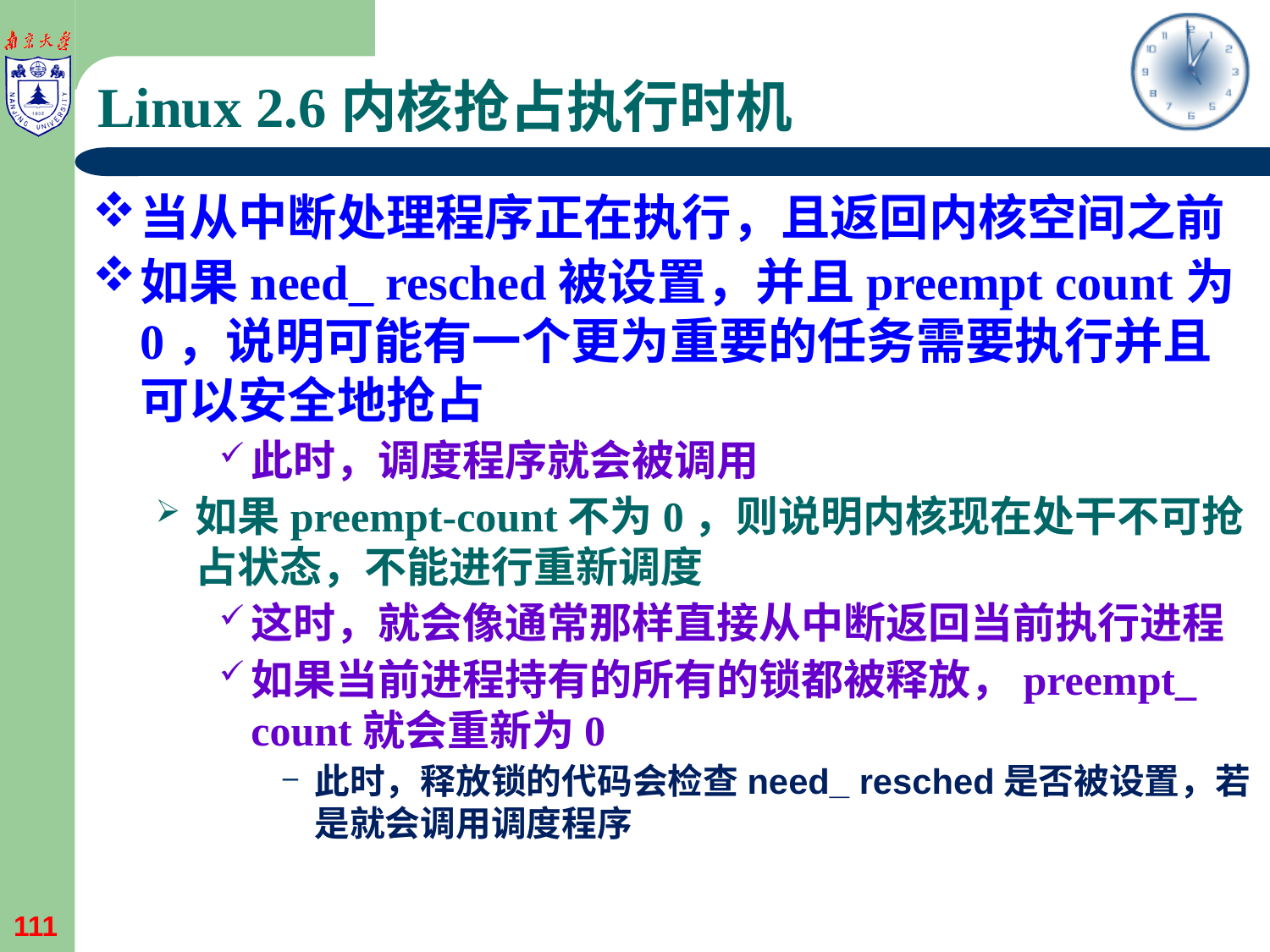

# Linux 2.6内核抢占执行时机
当从中断处理程序正在执行，且返回内核空间之前
如果need_ resched被设置，并且preempt count为0，说明可能有一个更为重要的任务需要执行并且可以安全地抢占
此时，调度程序就会被调用
如果preempt-count不为0，则说明内核现在处干不可抢占状态，不能进行重新调度
这时，就会像通常那样直接从中断返回当前执行进程
如果当前进程持有的所有的锁都被释放，preempt_ count就会重新为0
此时，释放锁的代码会检查need_ resched是否被设置，若是就会调用调度程序
111